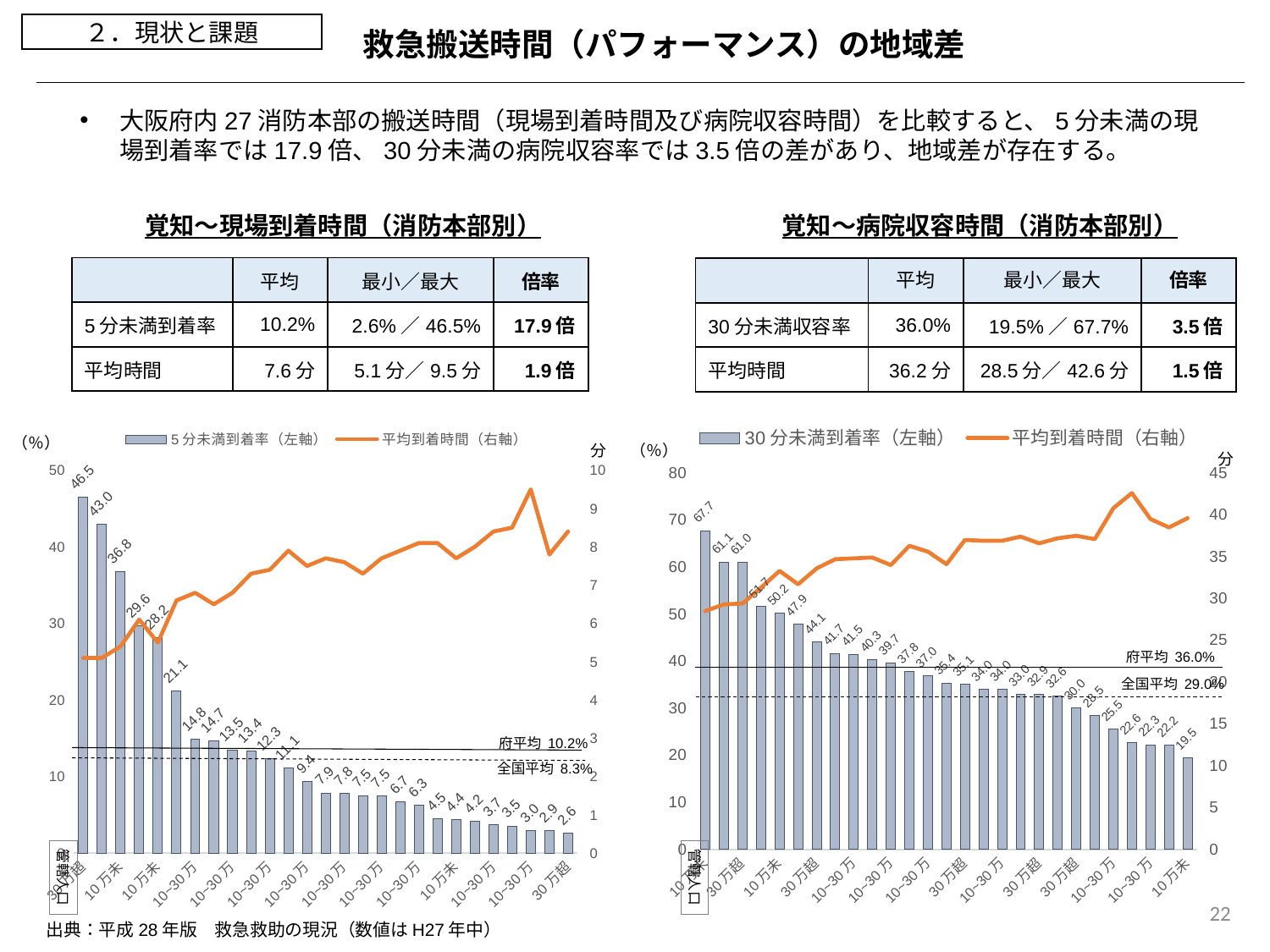

２．現状と課題
救急搬送時間（パフォーマンス）の地域差
大阪府内27消防本部の搬送時間（現場到着時間及び病院収容時間）を比較すると、5分未満の現場到着率では17.9倍、30分未満の病院収容率では3.5倍の差があり、地域差が存在する。
覚知～現場到着時間（消防本部別）
覚知～病院収容時間（消防本部別）
|  | 平均 | 最小／最大 | 倍率 |
| --- | --- | --- | --- |
| 5分未満到着率 | 10.2% | 2.6%／46.5% | 17.9倍 |
| 平均時間 | 7.6分 | 5.1分／9.5分 | 1.9倍 |
|  | 平均 | 最小／最大 | 倍率 |
| --- | --- | --- | --- |
| 30分未満収容率 | 36.0% | 19.5%／67.7% | 3.5倍 |
| 平均時間 | 36.2分 | 28.5分／42.6分 | 1.5倍 |

### Chart

| Category | 30分未満到着率（左軸） | 平均到着時間（右軸） |
|---|---|---|
| 10万未 | 67.73226773226773 | 28.5 |
| 10万未 | 61.08637577916296 | 29.3 |
| 30万超 | 61.00459242250287 | 29.4 |
| 10万未 | 51.65890570430734 | 31.3 |
| 10万未 | 50.16339869281046 | 33.3 |
| 10~30万 | 47.917637193701665 | 31.7 |
| 30万超 | 44.1377990430622 | 33.6 |
| 10~30万 | 41.68432203389831 | 34.7 |
| 10~30万 | 41.507445911772976 | 34.8 |
| 30万超 | 40.32168327348136 | 34.9 |
| 10~30万 | 39.654374324949856 | 34.0 |
| 10~30万 | 37.840304182509506 | 36.3 |
| 10~30万 | 36.95530334874597 | 35.6 |
| 10万未 | 35.36212914485166 | 34.1 |
| 30万超 | 35.10371310233809 | 37.0 |
| 10~30万 | 34.04433291509828 | 36.9 |
| 10~30万 | 33.983451536643024 | 36.9 |
| 10~30万 | 33.01320528211285 | 37.4 |
| 30万超 | 32.91267036850076 | 36.6 |
| 10~30万 | 32.6042037762736 | 37.2 |
| 30万超 | 30.034245414166072 | 37.5 |
| 30万超 | 28.534939656456864 | 37.1 |
| 10~30万 | 25.540929036162808 | 40.8 |
| 10~30万 | 22.641952135147818 | 42.6 |
| 10~30万 | 22.250220486329845 | 39.5 |
| 10万未 | 22.172258734002074 | 38.5 |
| 10万未 | 19.527635743851963 | 39.6 |

### Chart

| Category | 5分未満到着率（左軸） | 平均到着時間（右軸） |
|---|---|---|
| 30万超 | 46.46323925939241 | 5.1 |
| 10万未 | 42.975970425138634 | 5.1 |
| 10万未 | 36.77639046538025 | 5.4 |
| 30万超 | 29.64442668797443 | 6.1 |
| 10万未 | 28.161888701517707 | 5.5 |
| 30万超 | 21.133324327975146 | 6.6 |
| 10~30万 | 14.840567495434753 | 6.8 |
| 10~30万 | 14.668127739511583 | 6.5 |
| 10~30万 | 13.492968453059671 | 6.8 |
| 10~30万 | 13.35223245924876 | 7.3 |
| 10~30万 | 12.317676540512753 | 7.4 |
| 10~30万 | 11.146147518508362 | 7.9 |
| 10~30万 | 9.383775351014041 | 7.5 |
| 30万超 | 7.862946170465265 | 7.7 |
| 10~30万 | 7.838262235017011 | 7.6 |
| 30万超 | 7.528125328566922 | 7.3 |
| 10~30万 | 7.478368355995055 | 7.7 |
| 30万超 | 6.655569502810675 | 7.9 |
| 10~30万 | 6.295160937157871 | 8.1 |
| 10~30万 | 4.46145230539481 | 8.1 |
| 10万未 | 4.421659724447292 | 7.7 |
| 10万未 | 4.184630991630738 | 8.0 |
| 10~30万 | 3.7043301759133964 | 8.4 |
| 10万未 | 3.5463917525773194 | 8.5 |
| 10~30万 | 2.961432506887052 | 9.5 |
| 10万未 | 2.9353343632752154 | 7.8 |
| 30万超 | 2.596472716309919 | 8.4 |
（％）
分
（％）
分
府平均 36.0%
全国平均 29.0%
府平均 10.2%
全国平均 8.3%
管轄人口
管轄人口
22
出典：平成28年版　救急救助の現況（数値はH27年中）